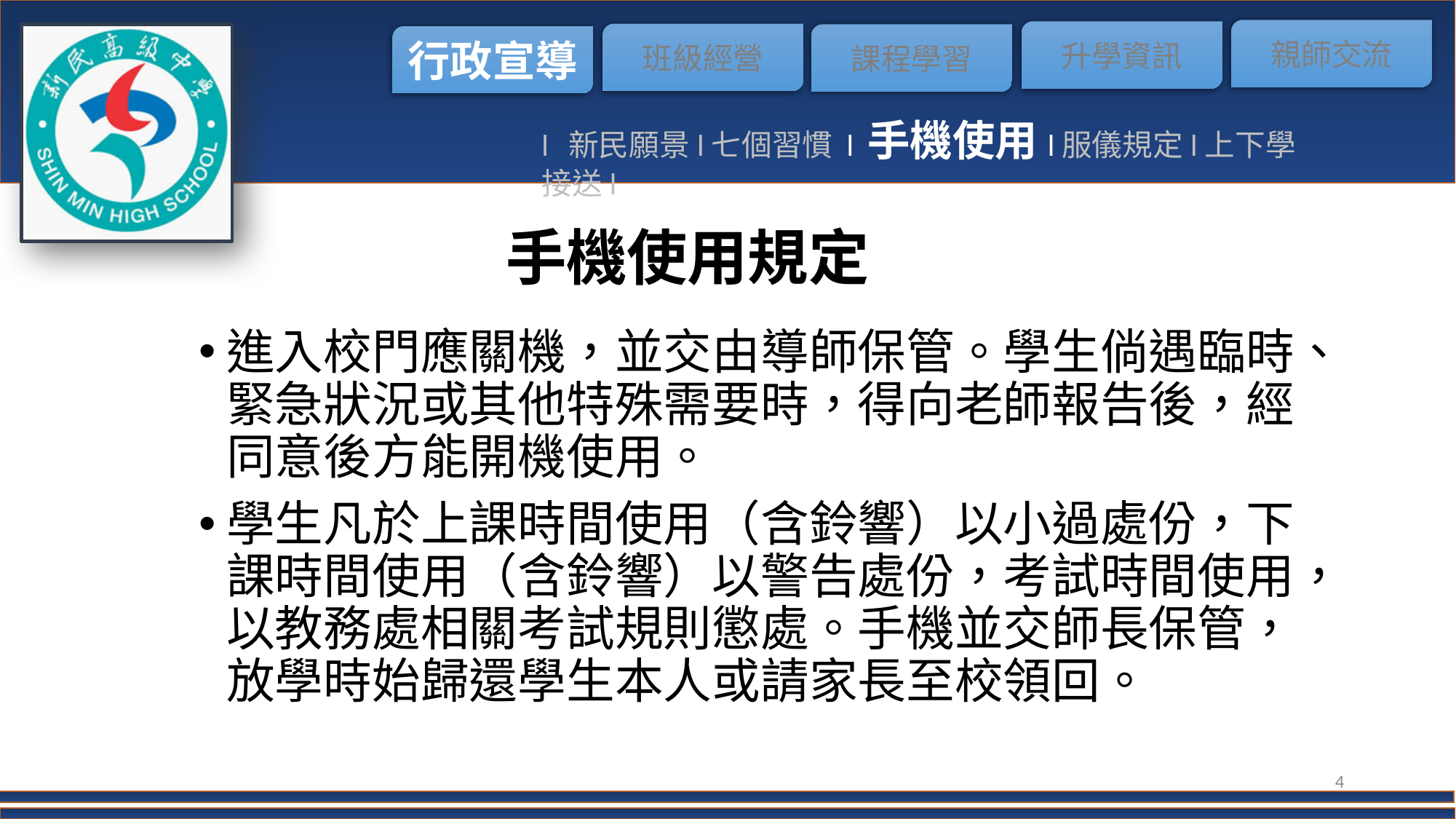

l 新民願景l七個習慣 l 手機使用l服儀規定l上下學接送l
手機使用規定
進入校門應關機，並交由導師保管。學生倘遇臨時、緊急狀況或其他特殊需要時，得向老師報告後，經同意後方能開機使用。
學生凡於上課時間使用（含鈴響）以小過處份，下課時間使用（含鈴響）以警告處份，考試時間使用，以教務處相關考試規則懲處。手機並交師長保管，放學時始歸還學生本人或請家長至校領回。

4